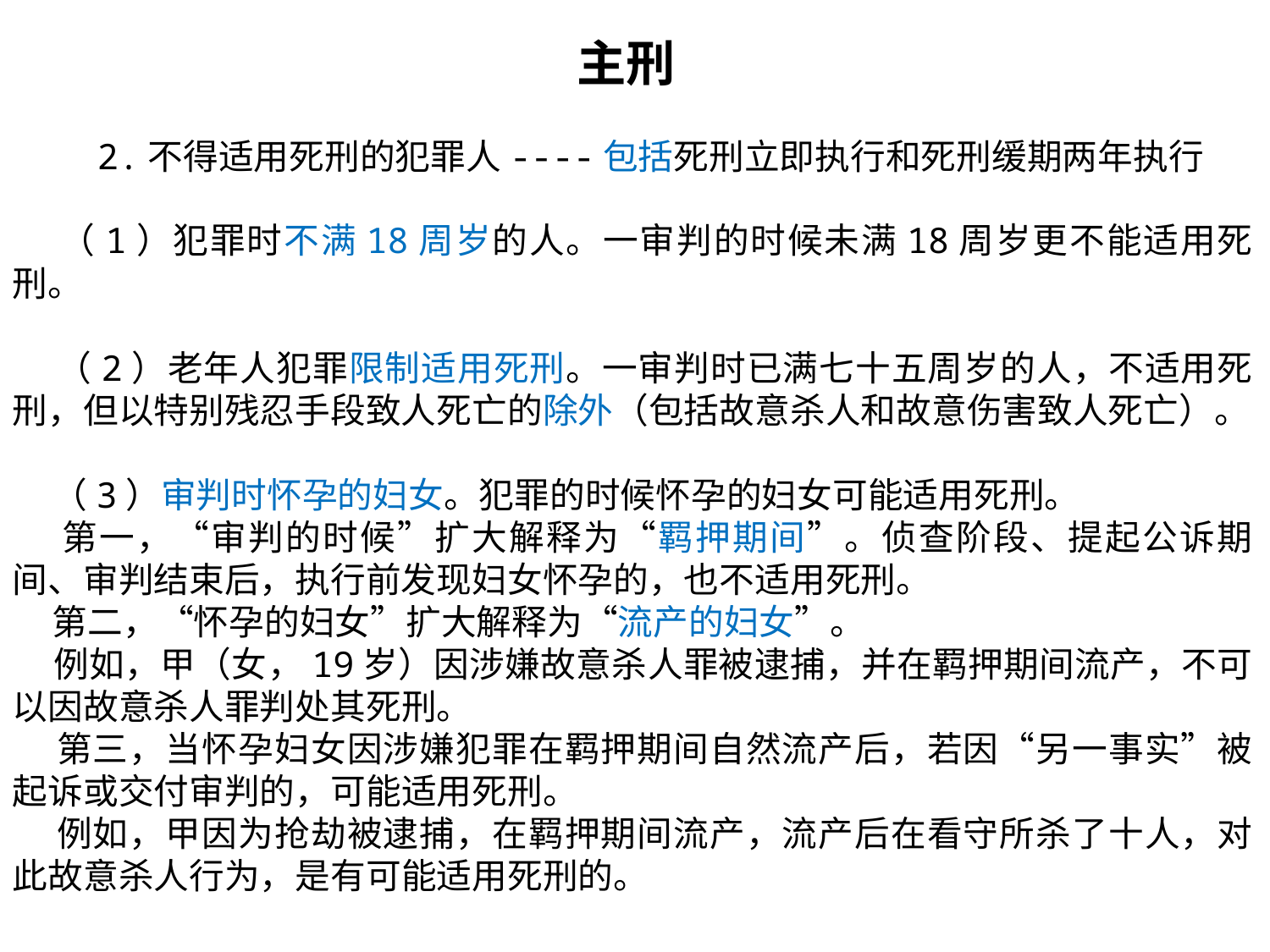

主刑

    2.不得适用死刑的犯罪人----包括死刑立即执行和死刑缓期两年执行

    （1）犯罪时不满18周岁的人。一审判的时候未满18周岁更不能适用死刑。

    （2）老年人犯罪限制适用死刑。一审判时已满七十五周岁的人，不适用死刑，但以特别残忍手段致人死亡的除外（包括故意杀人和故意伤害致人死亡）。

    （3）审判时怀孕的妇女。犯罪的时候怀孕的妇女可能适用死刑。
    第一，“审判的时候”扩大解释为“羁押期间”。侦查阶段、提起公诉期间、审判结束后，执行前发现妇女怀孕的，也不适用死刑。
    第二，“怀孕的妇女”扩大解释为“流产的妇女”。
    例如，甲（女，19岁）因涉嫌故意杀人罪被逮捕，并在羁押期间流产，不可以因故意杀人罪判处其死刑。
    第三，当怀孕妇女因涉嫌犯罪在羁押期间自然流产后，若因“另一事实”被起诉或交付审判的，可能适用死刑。
    例如，甲因为抢劫被逮捕，在羁押期间流产，流产后在看守所杀了十人，对此故意杀人行为，是有可能适用死刑的。